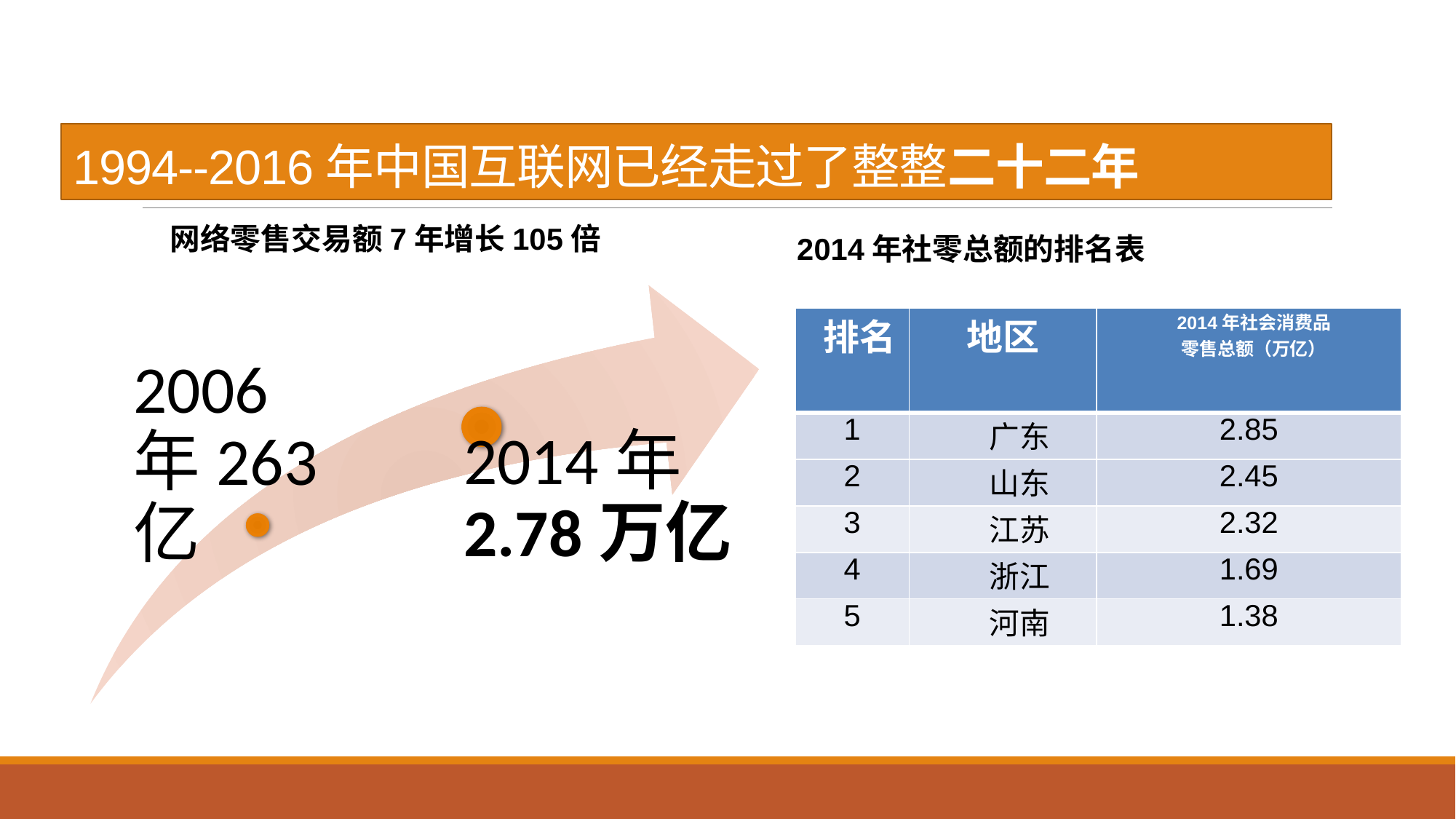

# 1994--2016年中国互联网已经走过了整整二十二年
网络零售交易额7年增长105倍
2014年社零总额的排名表
2006年263亿
2014年2.78万亿
2014年
10.6%
| 排名 | 地区 | 2014年社会消费品 零售总额（万亿） |
| --- | --- | --- |
| 1 | 广东 | 2.85 |
| 2 | 山东 | 2.45 |
| 3 | 江苏 | 2.32 |
| 4 | 浙江 | 1.69 |
| 5 | 河南 | 1.38 |